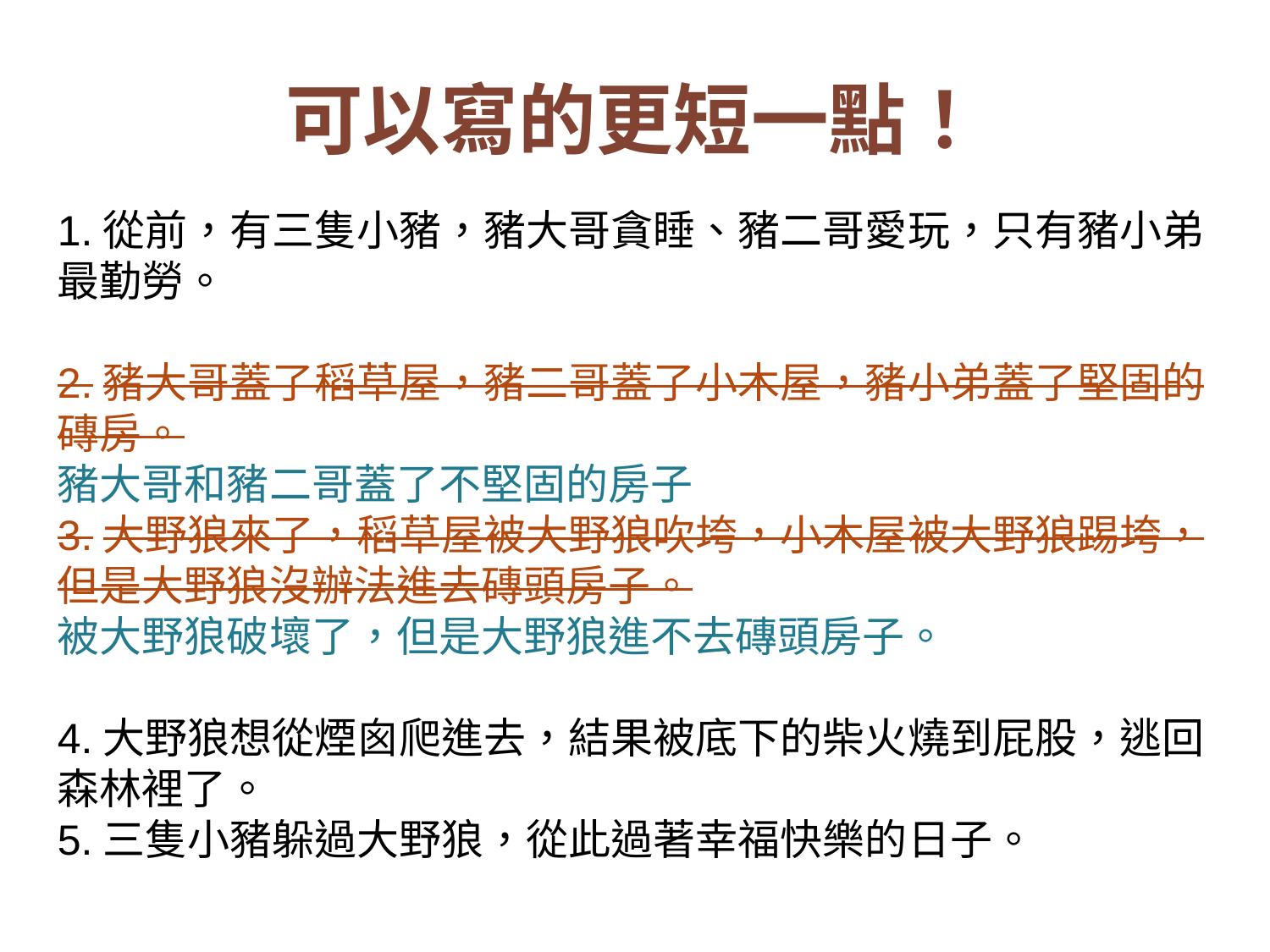

# 可以寫的更短一點！
1.從前，有三隻小豬，豬大哥貪睡、豬二哥愛玩，只有豬小弟最勤勞。

2.豬大哥蓋了稻草屋，豬二哥蓋了小木屋，豬小弟蓋了堅固的磚房。
豬大哥和豬二哥蓋了不堅固的房子
3.大野狼來了，稻草屋被大野狼吹垮，小木屋被大野狼踢垮，但是大野狼沒辦法進去磚頭房子。
被大野狼破壞了，但是大野狼進不去磚頭房子。

4.大野狼想從煙囪爬進去，結果被底下的柴火燒到屁股，逃回森林裡了。
5.三隻小豬躲過大野狼，從此過著幸福快樂的日子。